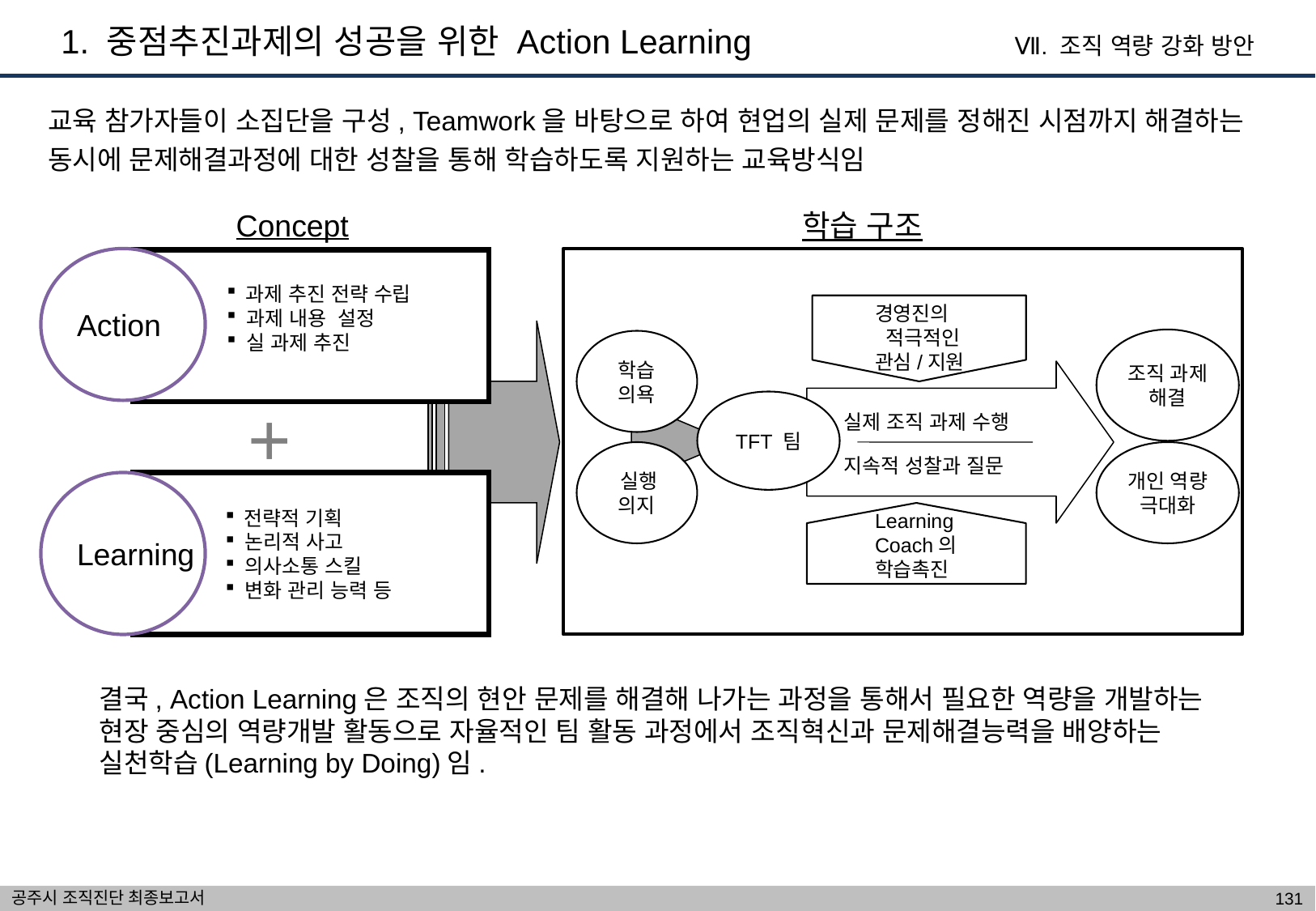

1. 중점추진과제의 성공을 위한 Action Learning
Ⅶ. 조직 역량 강화 방안
교육 참가자들이 소집단을 구성, Teamwork을 바탕으로 하여 현업의 실제 문제를 정해진 시점까지 해결하는 동시에 문제해결과정에 대한 성찰을 통해 학습하도록 지원하는 교육방식임
Concept
학습 구조

Action

 과제 추진 전략 수립
 과제 내용  설정
 실 과제 추진
경영진의
 적극적인
관심/지원

조직 과제
해결
학습
의욕

+
TFT 팀
실제 조직 과제 수행

 실행
의지

개인 역량
극대화
지속적 성찰과 질문
Learning

 전략적 기획
 논리적 사고
 의사소통 스킬
 변화 관리 능력 등
Learning
Coach의
학습촉진
결국, Action Learning은 조직의 현안 문제를 해결해 나가는 과정을 통해서 필요한 역량을 개발하는 현장 중심의 역량개발 활동으로 자율적인 팀 활동 과정에서 조직혁신과 문제해결능력을 배양하는 실천학습(Learning by Doing)임.